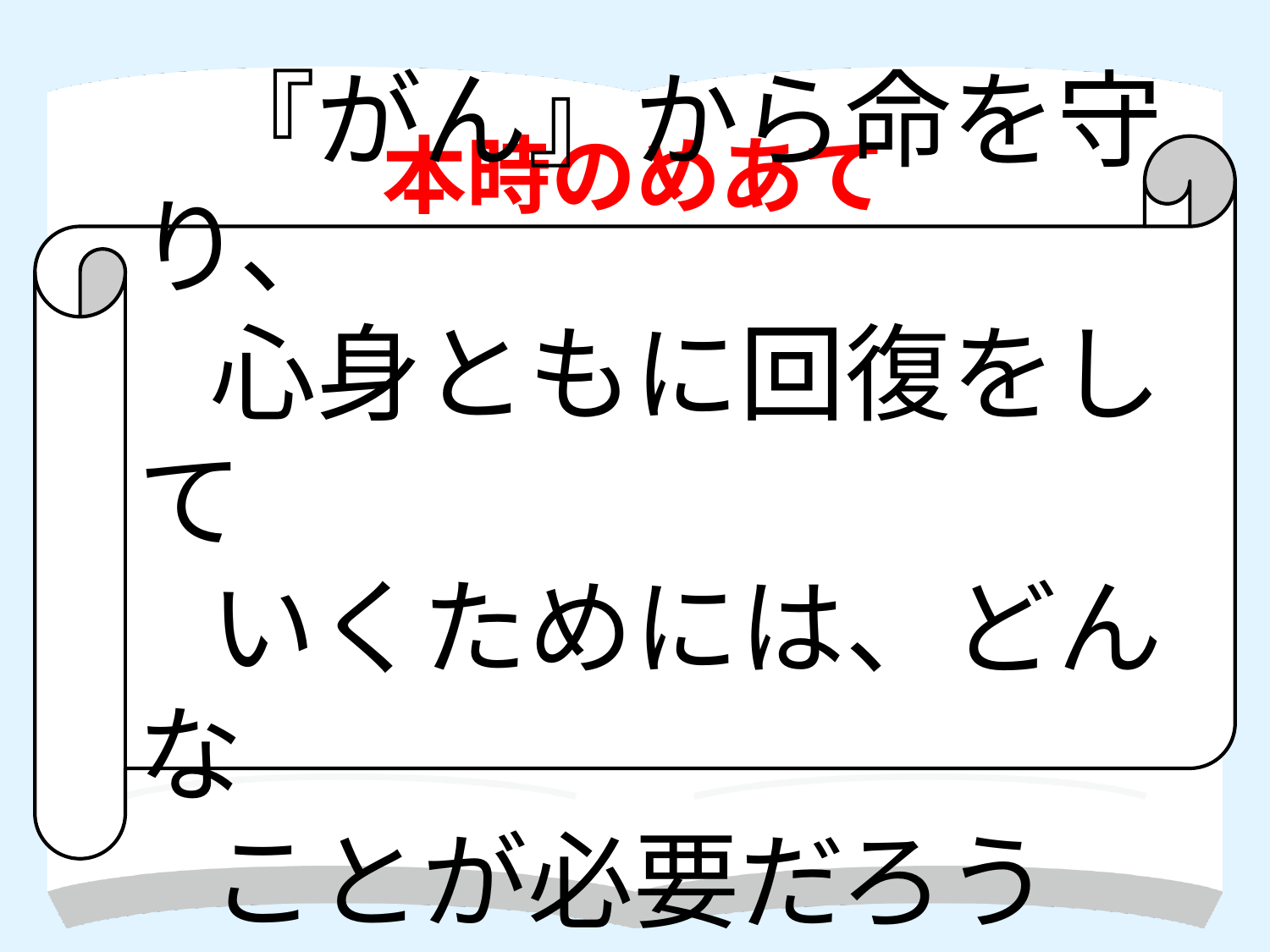

本時のめあて
  『がん』から命を守り、
  心身ともに回復をして
  いくためには、どんな
  ことが必要だろう